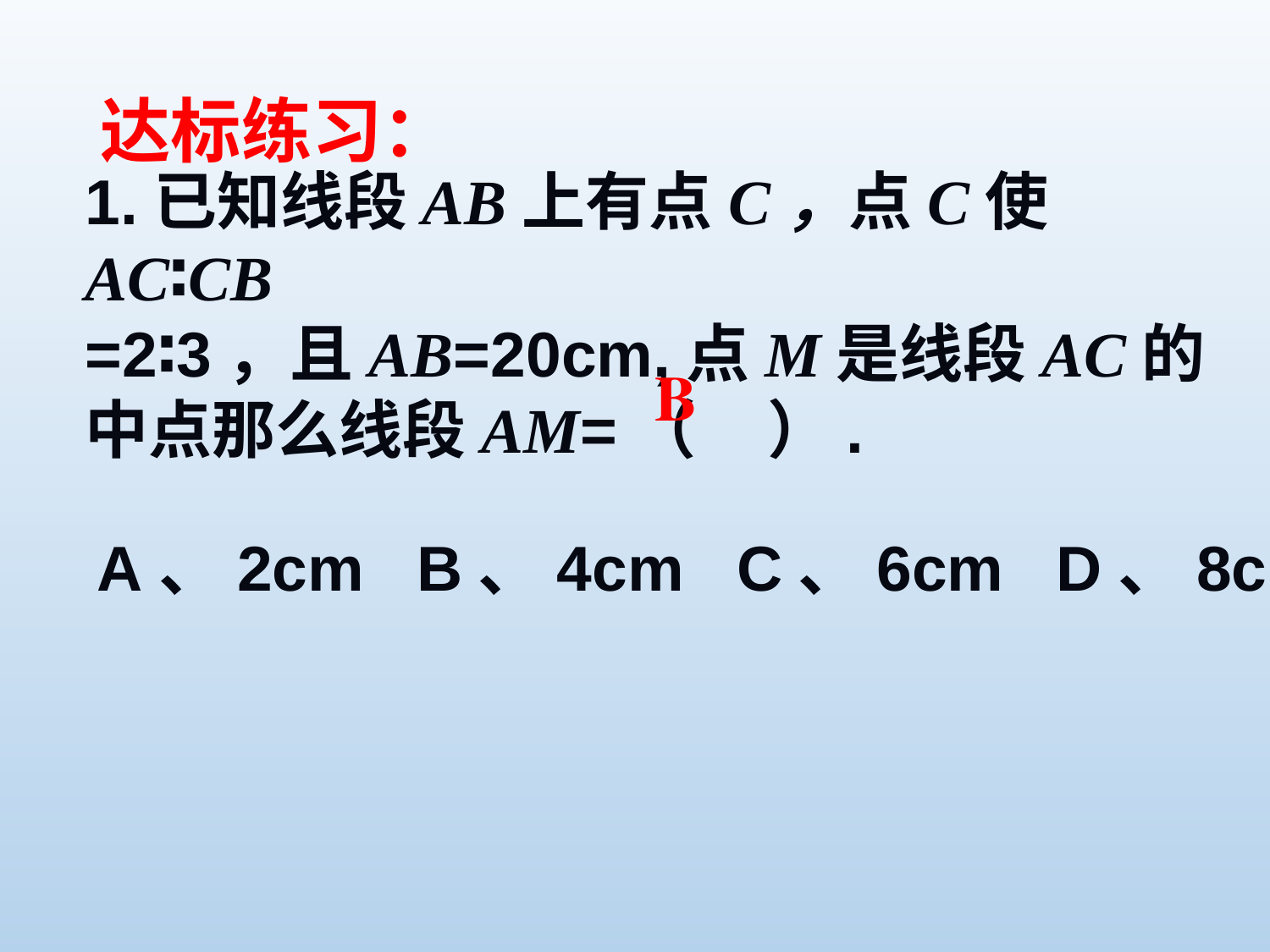

达标练习：
1.已知线段AB上有点C，点C使AC∶CB
=2∶3，且AB=20cm,点M是线段AC的中点那么线段AM=（     ）.

B
A、2cm   B、4cm   C、6cm   D、8cm